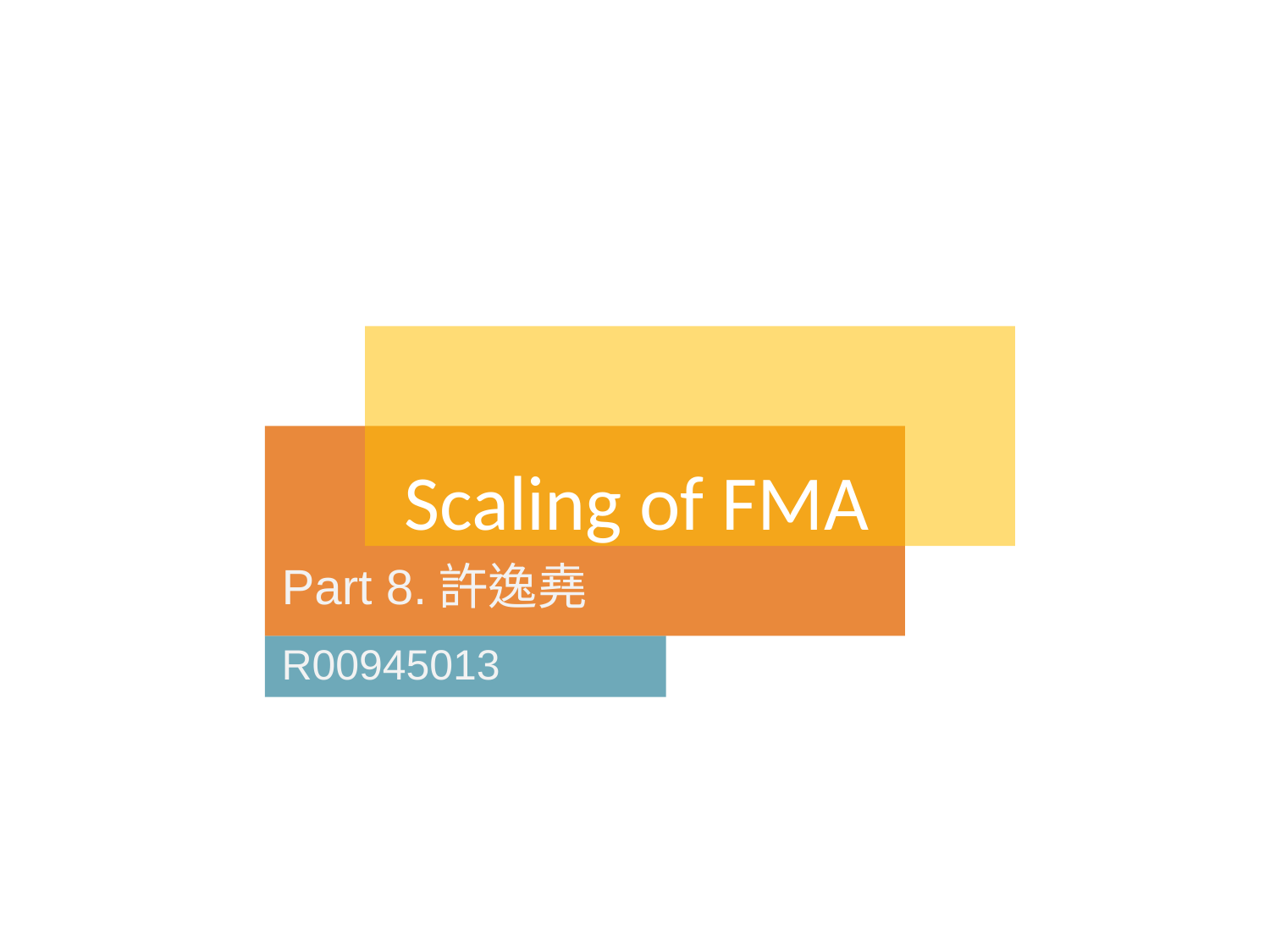

#

 Scaling of FMA
Part 8.許逸堯

R00945013